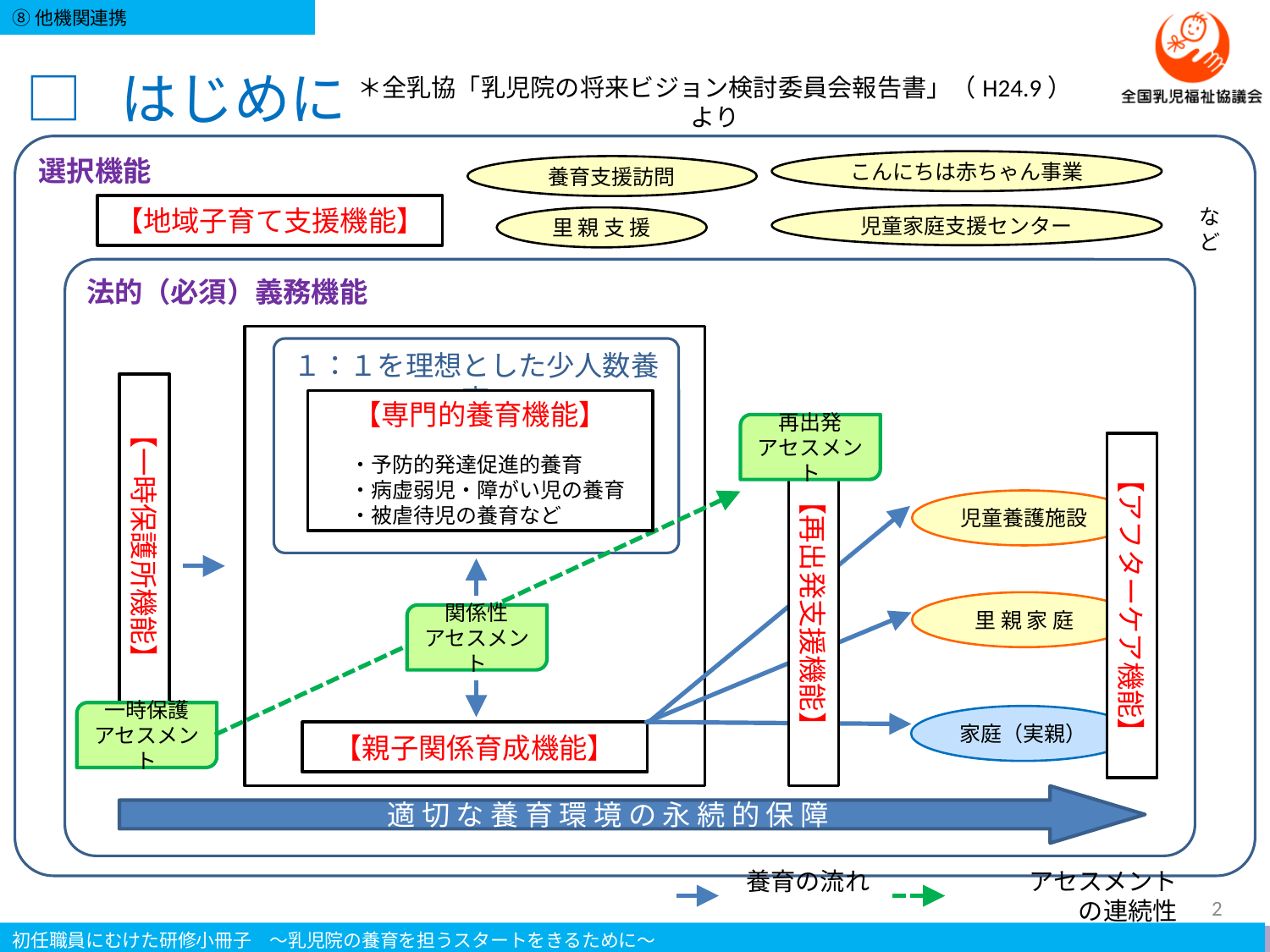

# □  はじめに
＊全乳協「乳児院の将来ビジョン検討委員会報告書」（H24.9）より
選択機能
こんにちは赤ちゃん事業
養育支援訪問
【地域子育て支援機能】
児童家庭支援センター
里 親 支 援
など
法的（必須）義務機能

１：１を理想とした少人数養育
【一時保護所機能】
【専門的養育機能】

　  ・予防的発達促進的養育
　  ・病虚弱児・障がい児の養育
　  ・被虐待児の養育など
再出発
アセスメント
【アフターケア機能】
【再出発支援機能】
児童養護施設
里 親 家 庭
関係性
アセスメント
一時保護
アセスメント
家庭（実親）
【親子関係育成機能】
適 切 な 養 育 環 境 の 永 続 的 保 障
　　　　養育の流れ　　　　　　  アセスメントの連続性
2